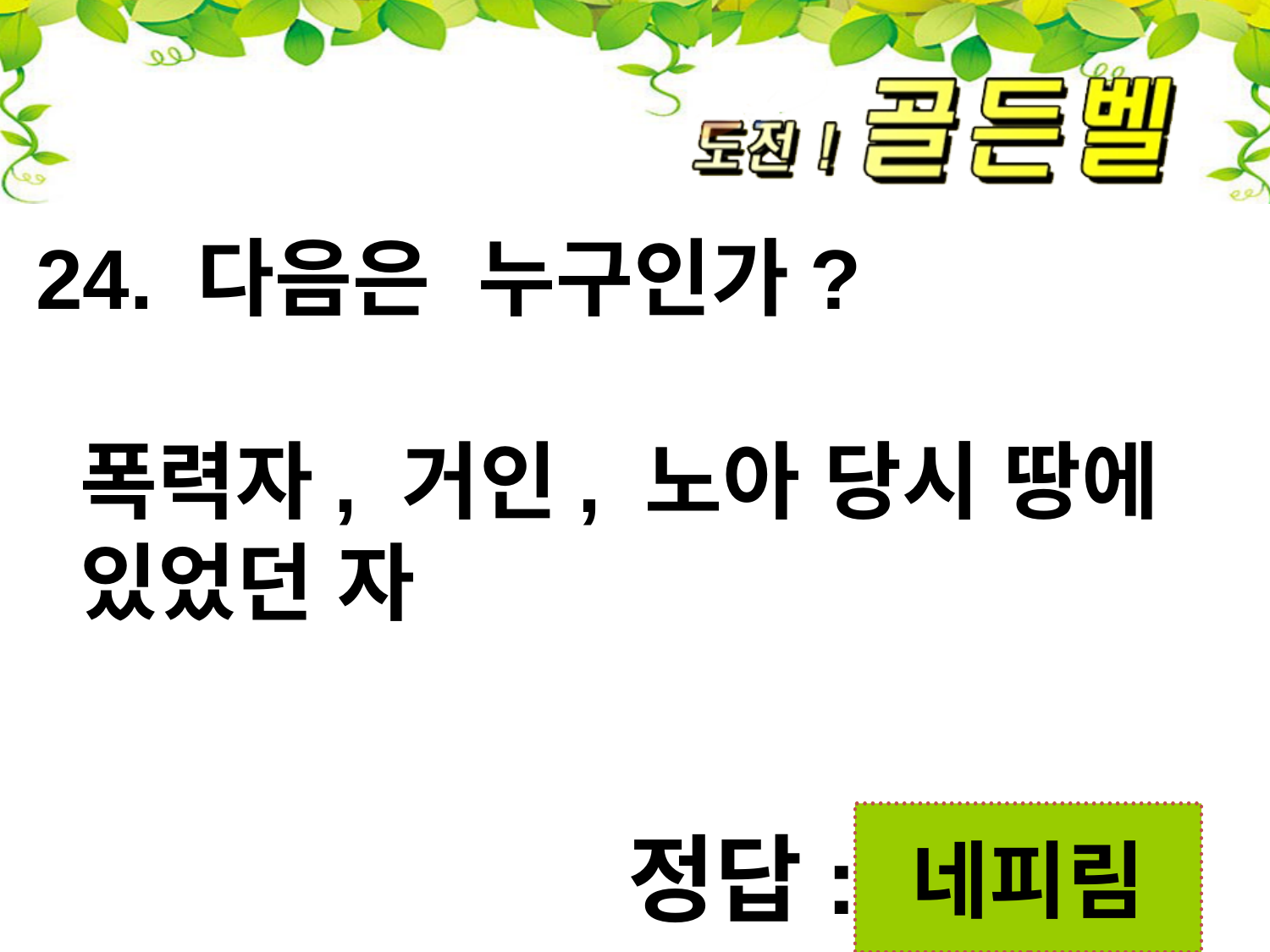

24. 다음은  누구인가?

  폭력자, 거인, 노아 당시 땅에
  있었던 자
첨성대

네피림
정답: